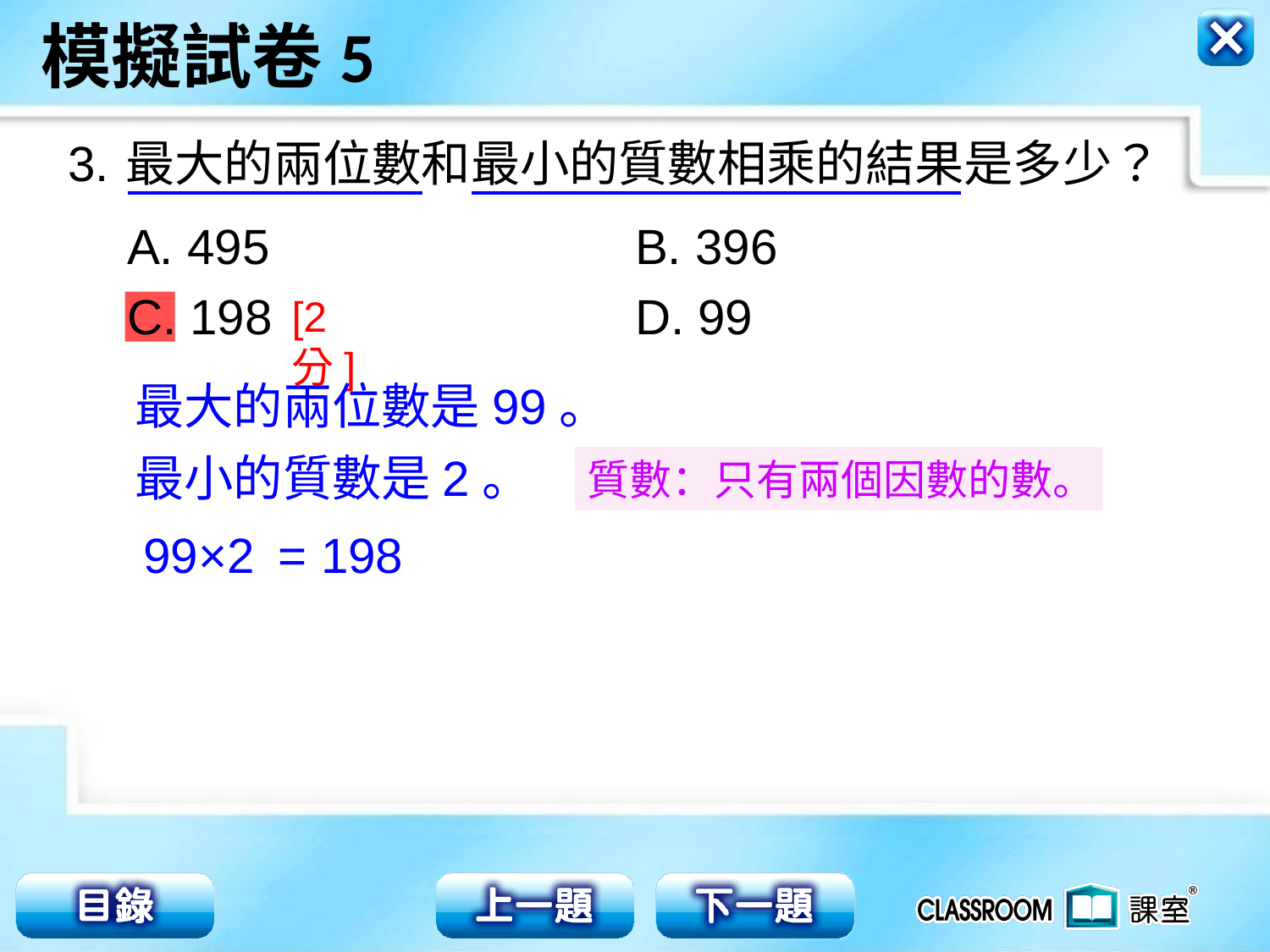

3.
最大的兩位數和最小的質數相乘的結果是多少？
A. 495			B. 396
C. 198			D. 99
[2分]

最大的兩位數是99。
最小的質數是2。
質數：只有兩個因數的數。
99×2
= 198